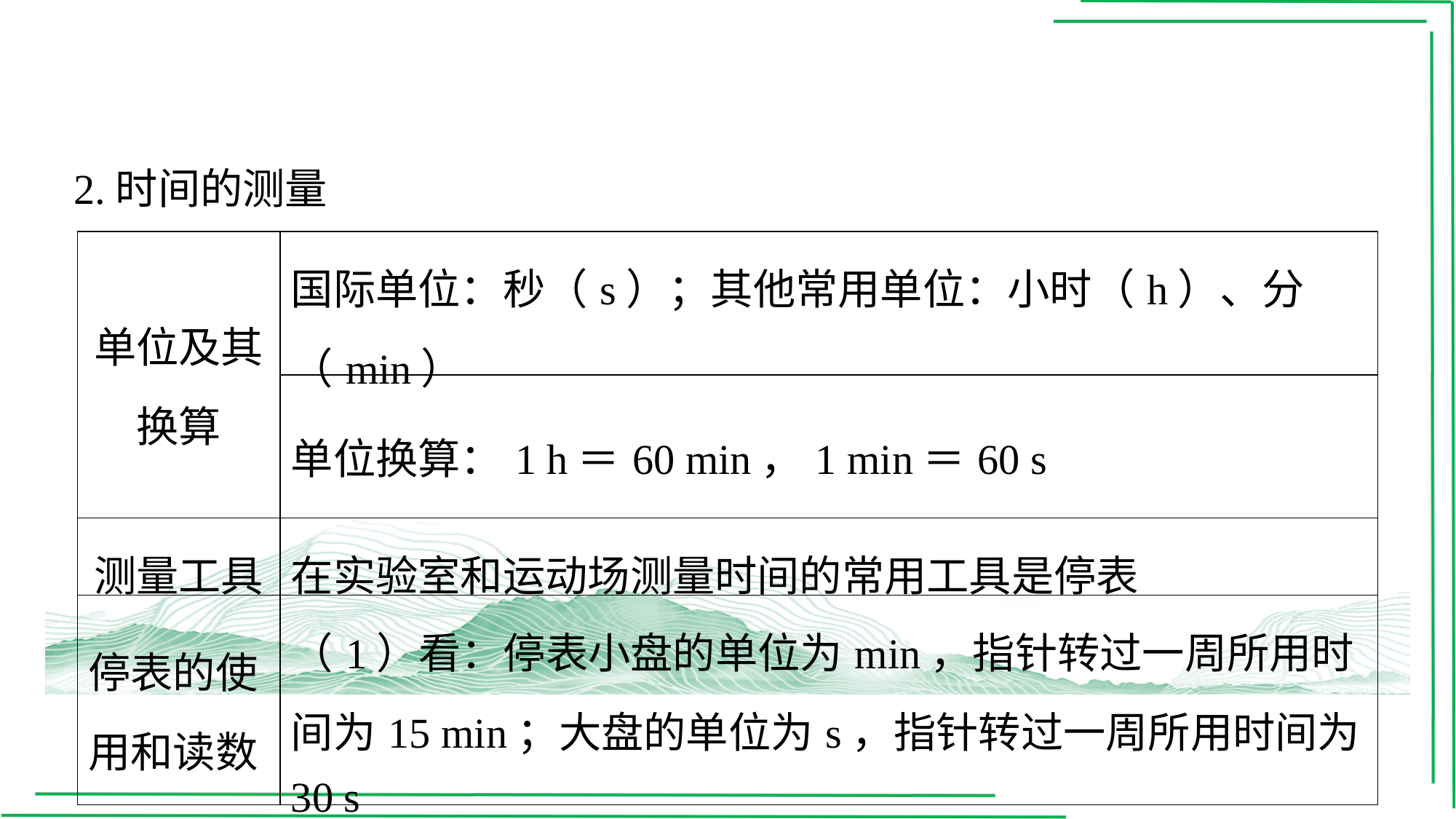

2.时间的测量
| 单位及其换算 | 国际单位：秒（s）；其他常用单位：小时（h）、分（min） |
| --- | --- |
|  | 单位换算：1 h＝60 min，1 min＝60 s |
| 测量工具 | 在实验室和运动场测量时间的常用工具是停表 |
| 停表的使用和读数 | （1）看：停表小盘的单位为min，指针转过一周所用时间为15 min；大盘的单位为s，指针转过一周所用时间为30 s |